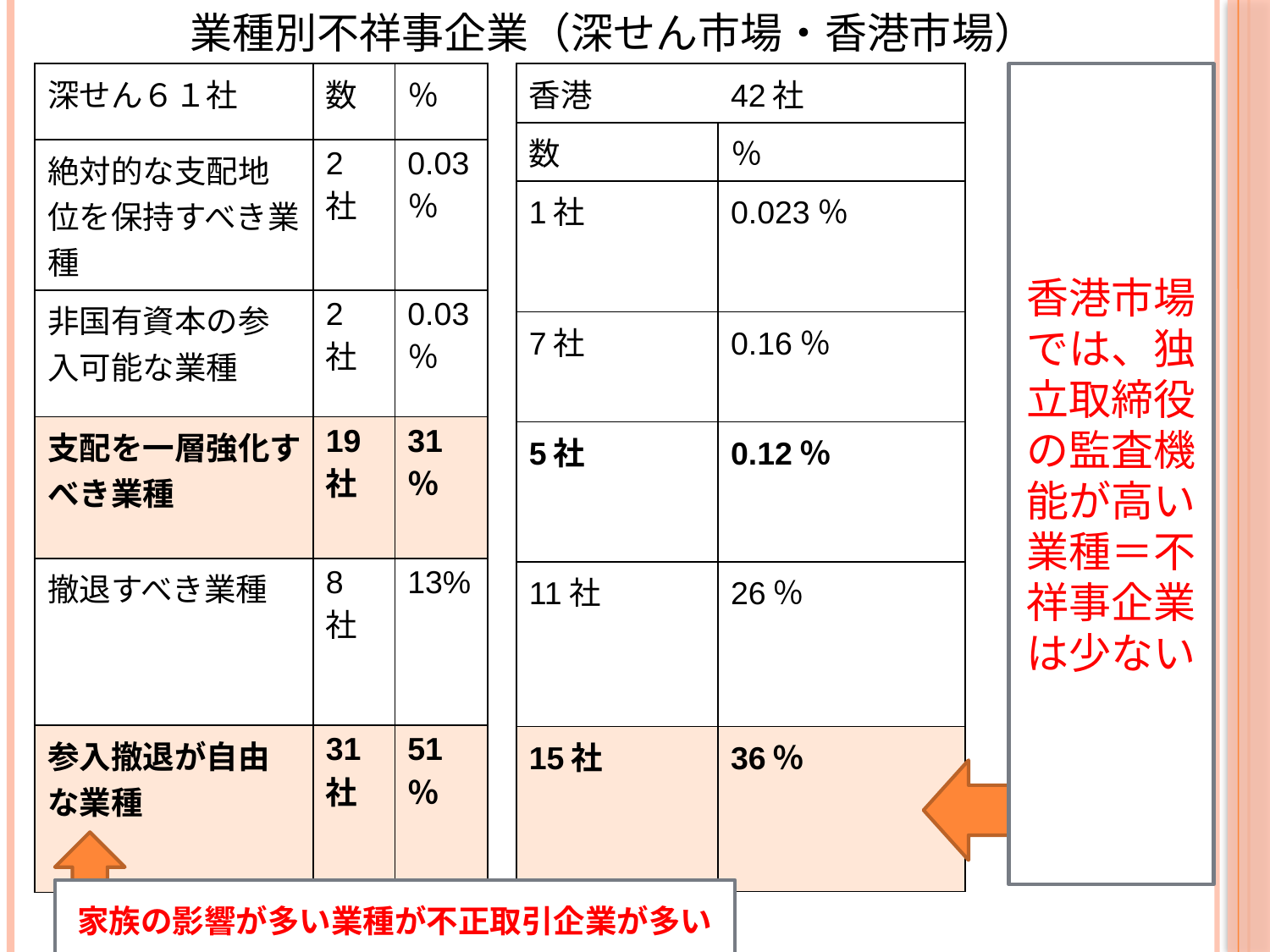

# 業種別不祥事企業（深せん市場・香港市場）
| 深せん６１社 | 数 | ％ |
| --- | --- | --- |
| 絶対的な支配地位を保持すべき業種 | 2社 | 0.03％ |
| 非国有資本の参入可能な業種 | 2社 | 0.03％ |
| 支配を一層強化すべき業種 | 19社 | 31％ |
| 撤退すべき業種 | 8社 | 13% |
| 参入撤退が自由な業種 | 31社 | 51％ |
| 香港 | 42社 |
| --- | --- |
| 数 | ％ |
| 1社 | 0.023％ |
| 7社 | 0.16％ |
| 5社 | 0.12％ |
| 11社 | 26％ |
| 15社 | 36％ |
香港市場では、独立取締役の監査機能が高い業種＝不祥事企業は少ない

18

家族の影響が多い業種が不正取引企業が多い